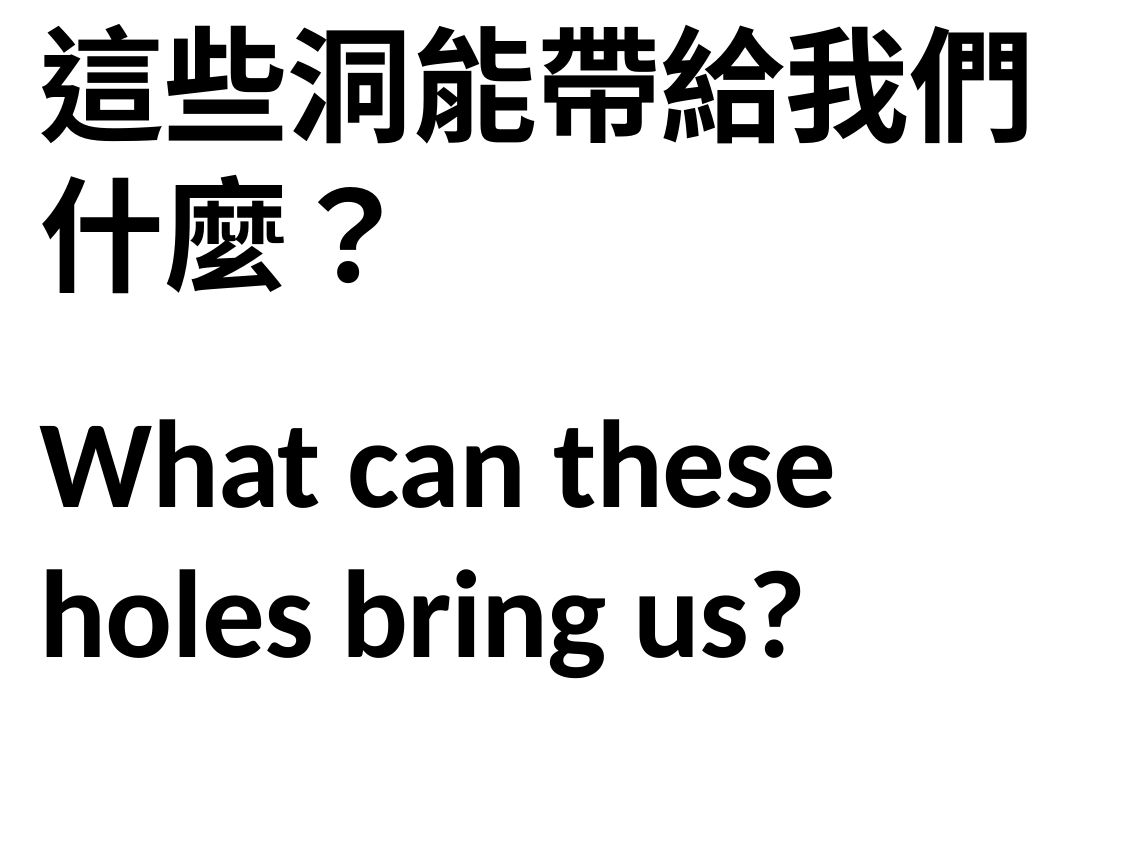

這些洞能帶給我們什麼？

What can these holes bring us?